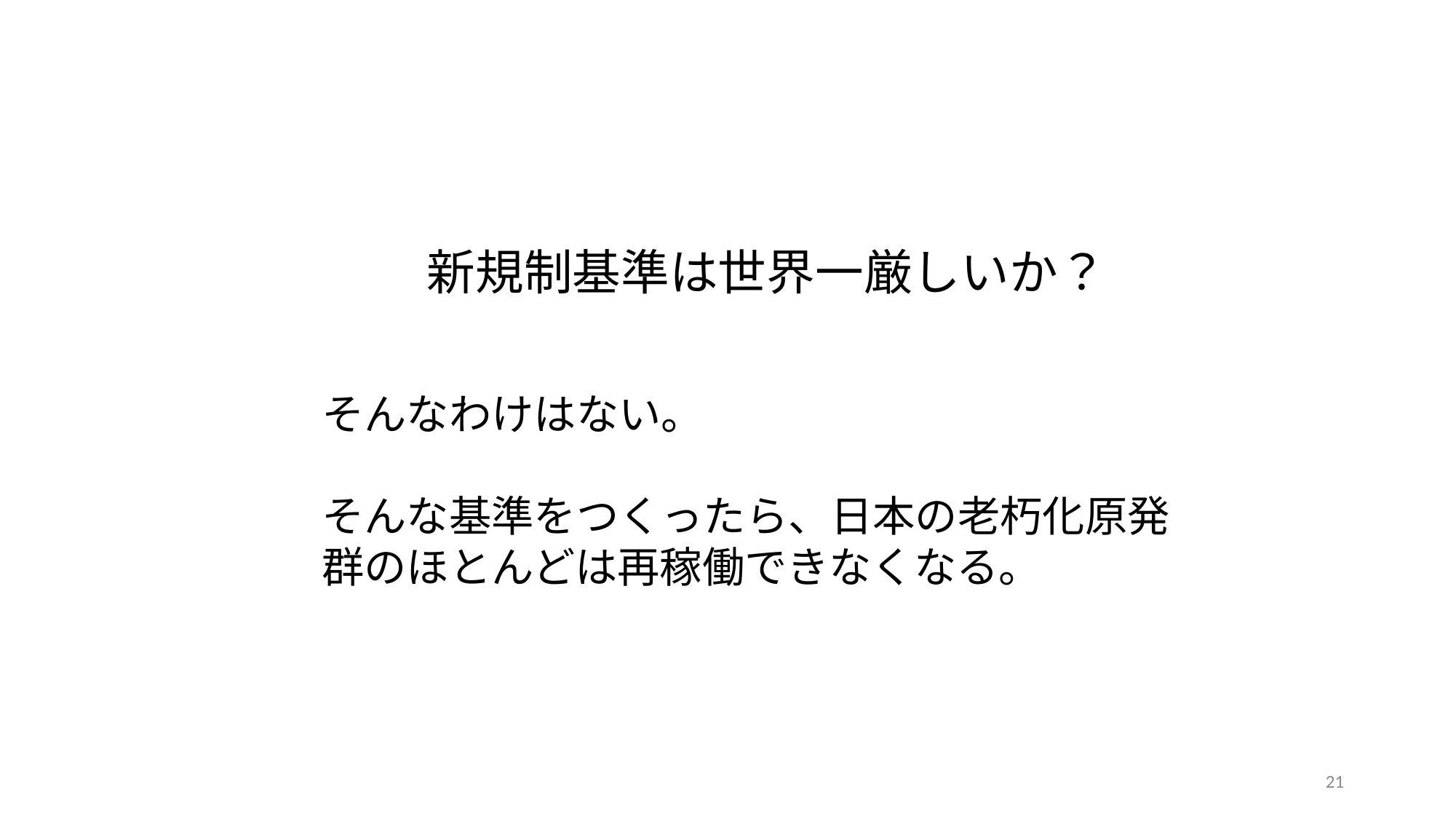

新規制基準は世界一厳しいか？
そんなわけはない。

そんな基準をつくったら、日本の老朽化原発群のほとんどは再稼働できなくなる。
21